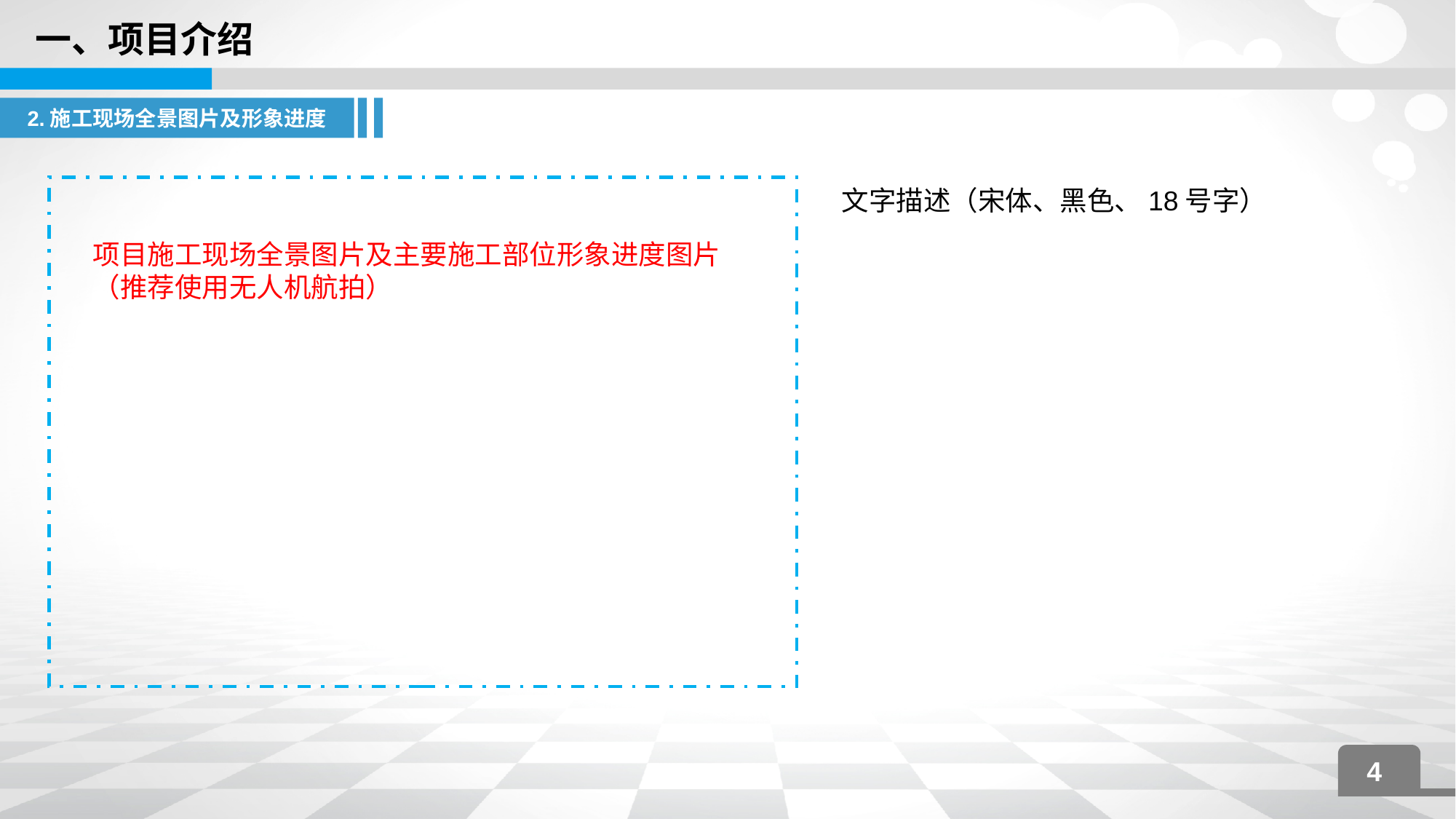

一、项目介绍

2.施工现场全景图片及形象进度

文字描述（宋体、黑色、18号字）
项目施工现场全景图片及主要施工部位形象进度图片
（推荐使用无人机航拍）